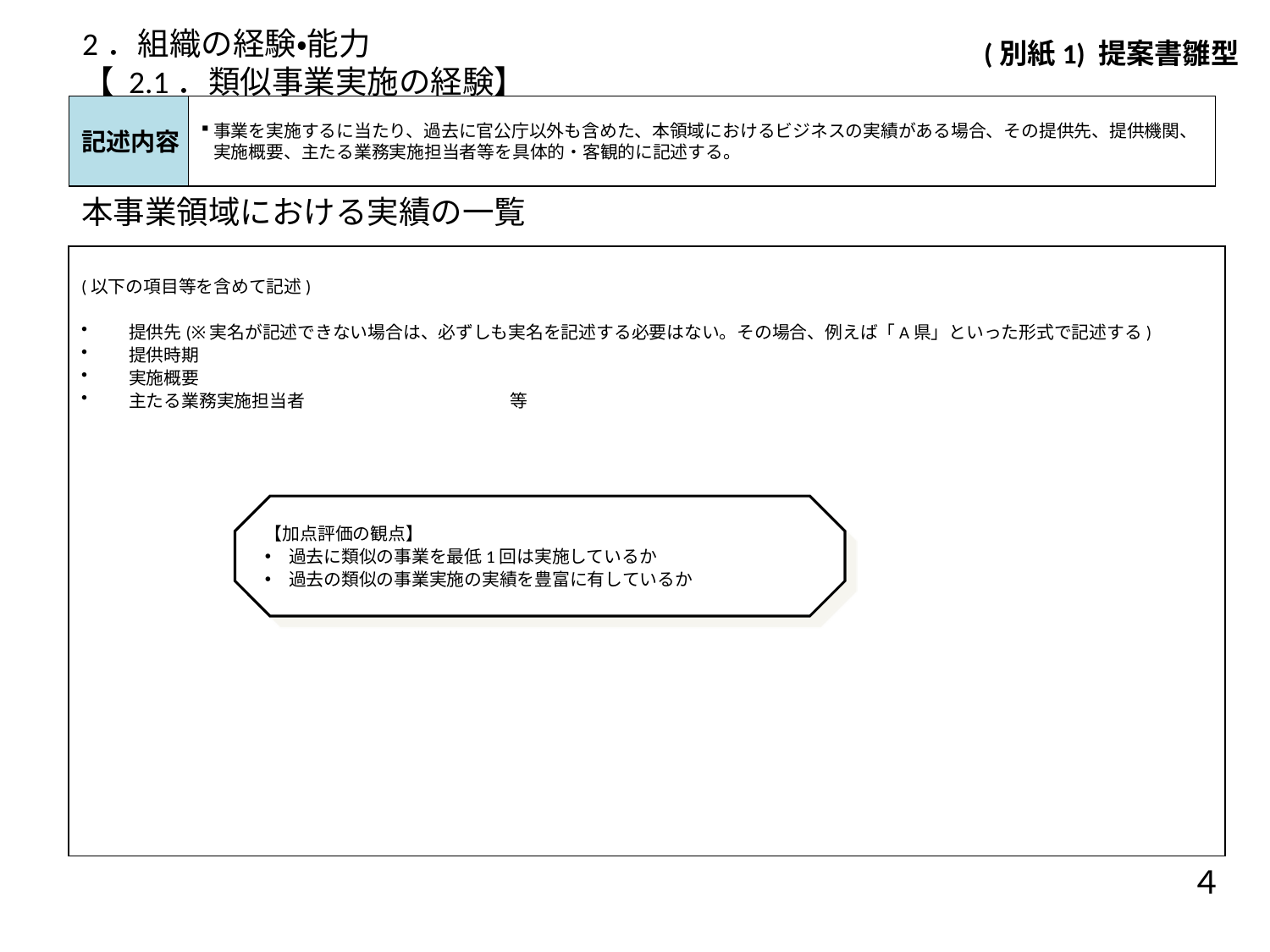

2．組織の経験・能力
【 2.1．類似事業実施の経験】
 (別紙1) 提案書雛型
記述内容
事業を実施するに当たり、過去に官公庁以外も含めた、本領域におけるビジネスの実績がある場合、その提供先、提供機関、実施概要、主たる業務実施担当者等を具体的・客観的に記述する。
本事業領域における実績の一覧

(以下の項目等を含めて記述)

提供先(※実名が記述できない場合は、必ずしも実名を記述する必要はない。その場合、例えば「A県」といった形式で記述する)
提供時期
実施概要
主たる業務実施担当者		等
【加点評価の観点】
過去に類似の事業を最低1回は実施しているか
過去の類似の事業実施の実績を豊富に有しているか
４